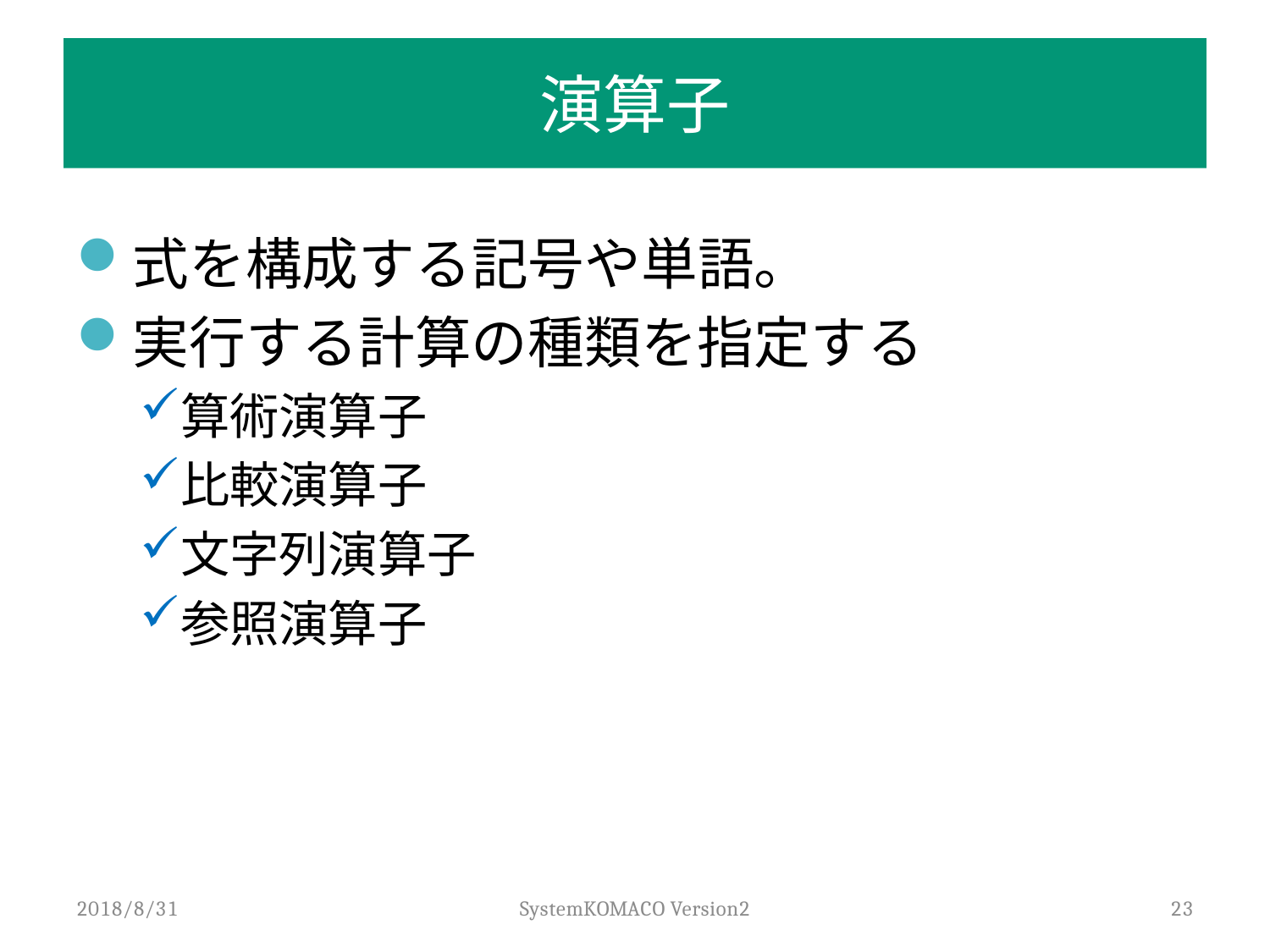

# 演算子
式を構成する記号や単語。
実行する計算の種類を指定する
算術演算子
比較演算子
文字列演算子
参照演算子
2018/8/31
SystemKOMACO Version2
23